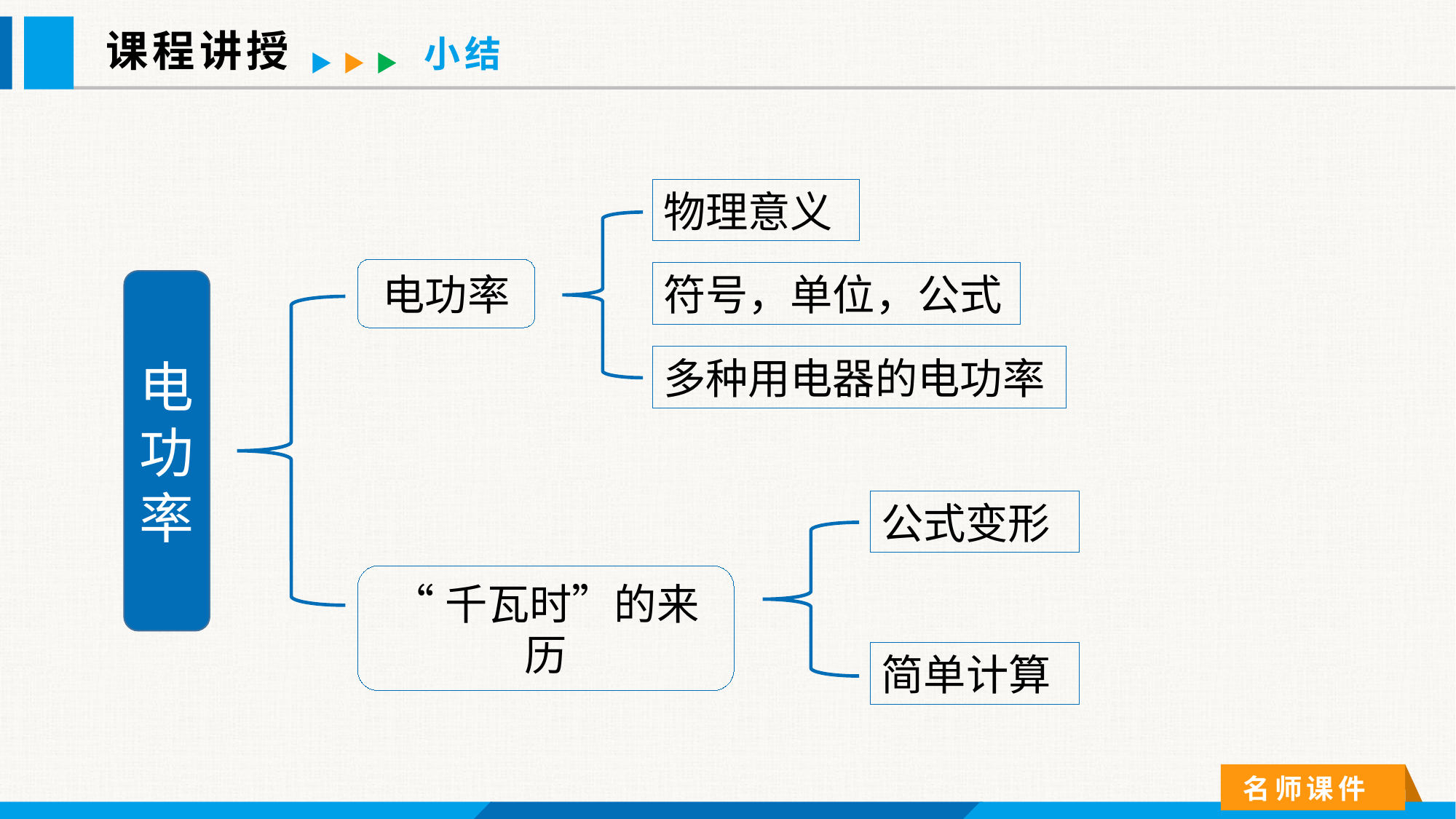

课程讲授
小结

物理意义

电功率
符号，单位，公式
电功率

多种用电器的电功率
公式变形

“千瓦时”的来历
简单计算